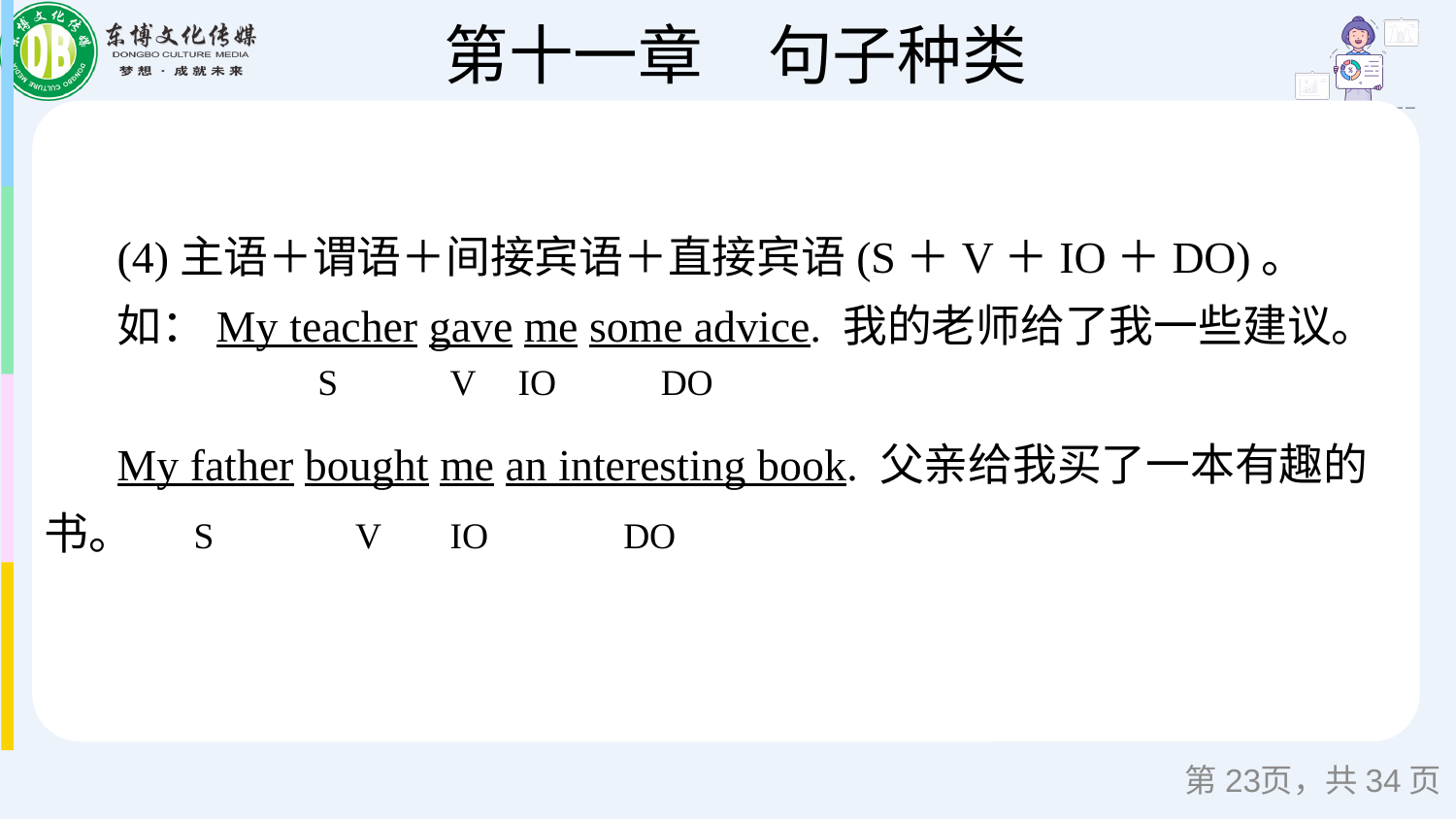

(4)主语＋谓语＋间接宾语＋直接宾语(S＋V＋IO＋DO)。
如：My teacher gave me some advice. 我的老师给了我一些建议。

My father bought me an interesting book. 父亲给我买了一本有趣的书。
S
V
IO
DO
S
V
IO
DO
第23页，共34页